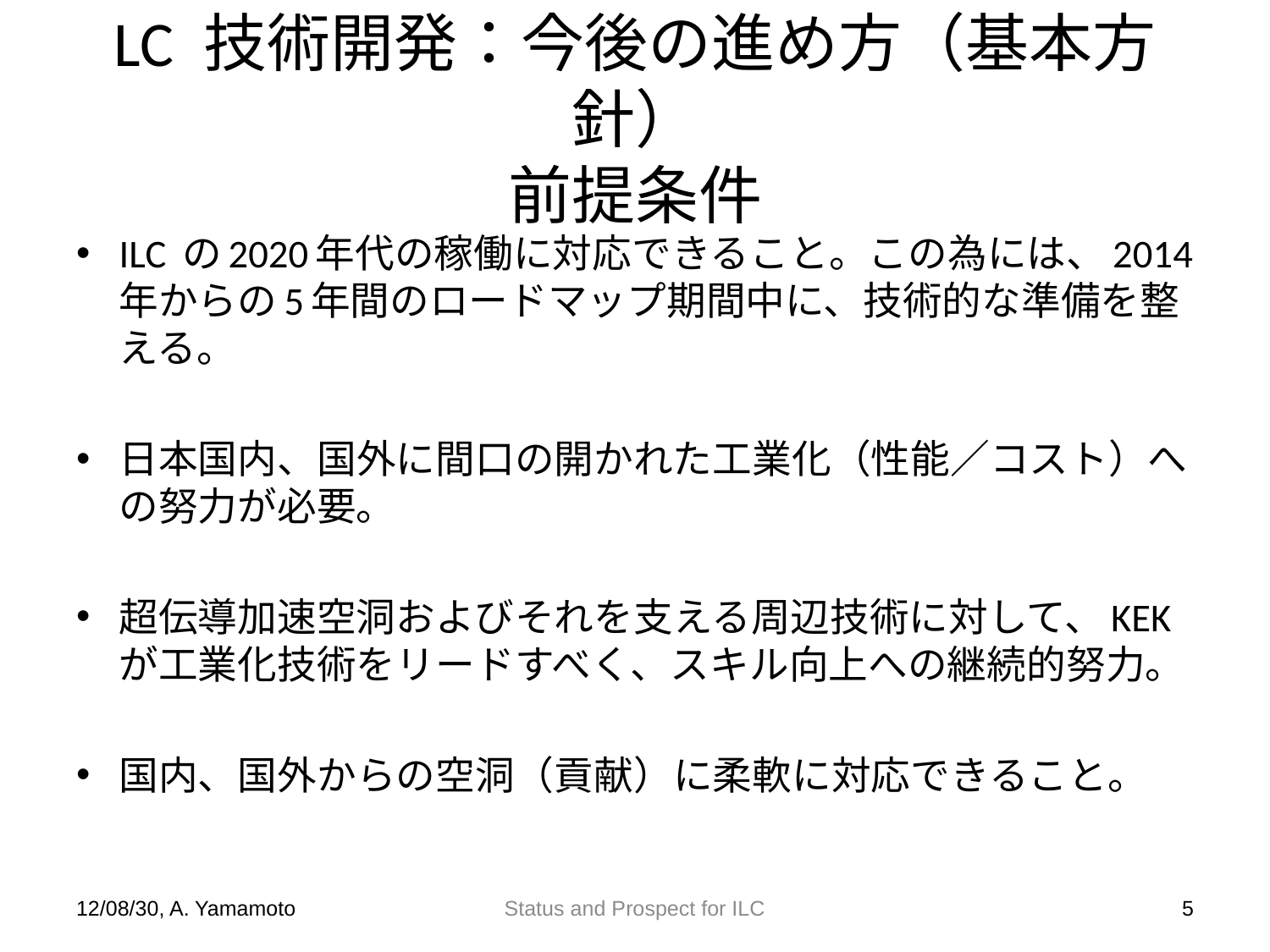

# LC 技術開発：今後の進め方（基本方針） 前提条件
ILC の2020年代の稼働に対応できること。この為には、2014年からの5年間のロードマップ期間中に、技術的な準備を整える。

日本国内、国外に間口の開かれた工業化（性能／コスト）への努力が必要。

超伝導加速空洞およびそれを支える周辺技術に対して、KEKが工業化技術をリードすべく、スキル向上への継続的努力。

国内、国外からの空洞（貢献）に柔軟に対応できること。

12/08/30, A. Yamamoto
Status and Prospect for ILC
5